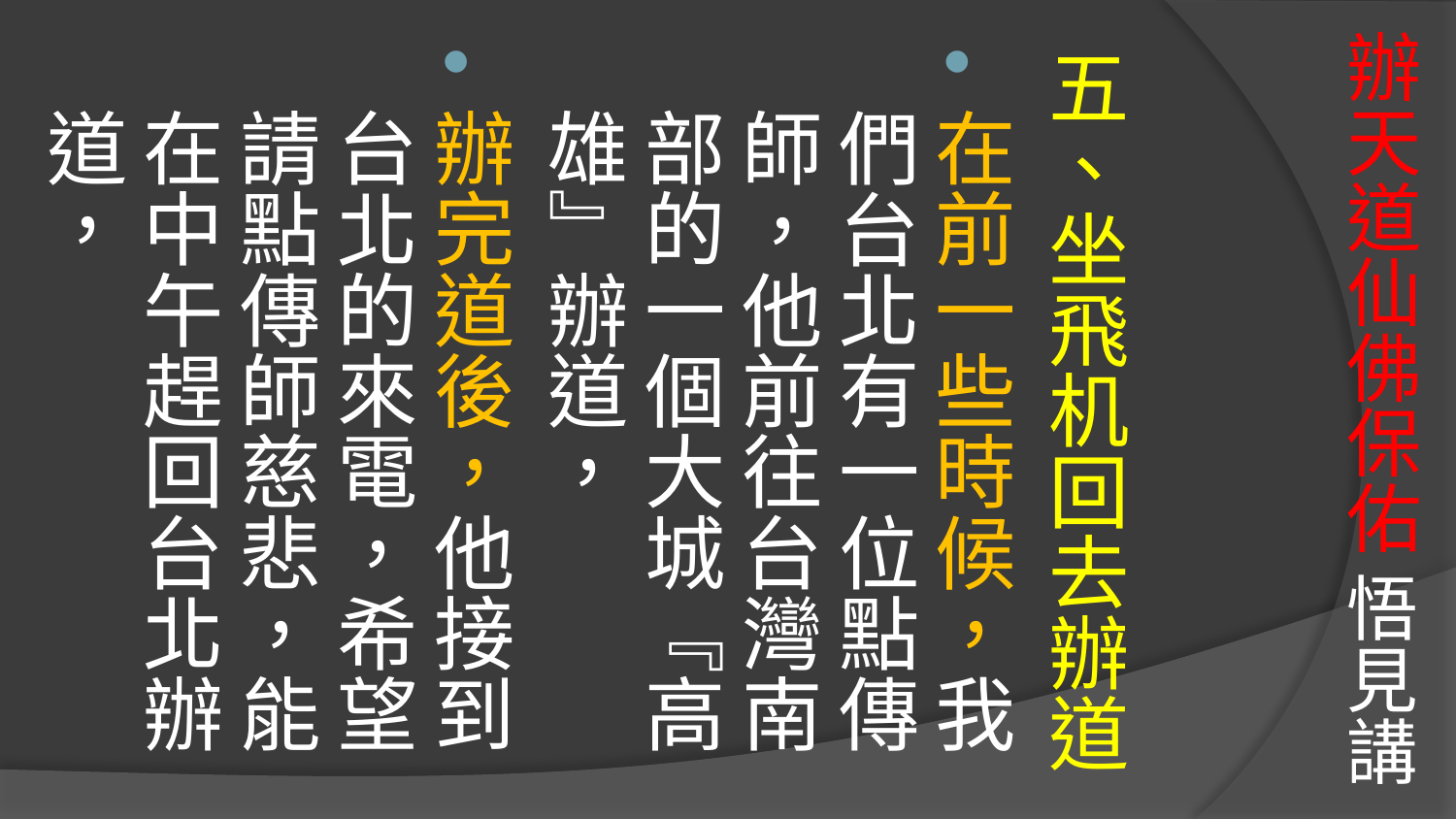

# 辦天道仙佛保佑 悟見講
五、坐飛机回去辦道
在前一些時候，我們台北有一位點傳師，他前往台灣南部的一個大城『高雄』辦道，
辦完道後，他接到台北的來電，希望請點傳師慈悲，能在中午趕回台北辦道，